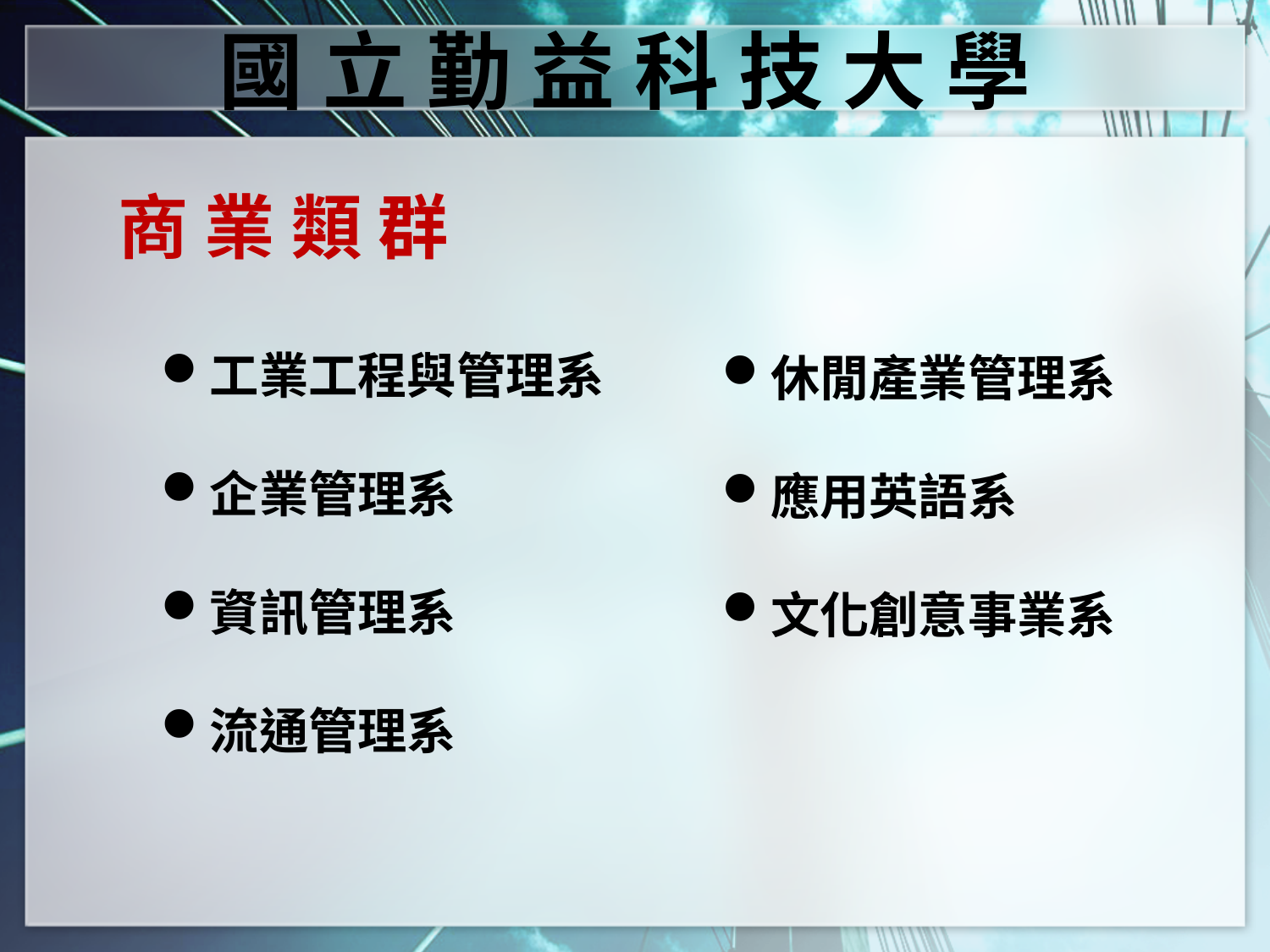

國 立 勤 益 科 技 大 學
商 業 類 群
工業工程與管理系

企業管理系

資訊管理系

流通管理系
休閒產業管理系

應用英語系

文化創意事業系